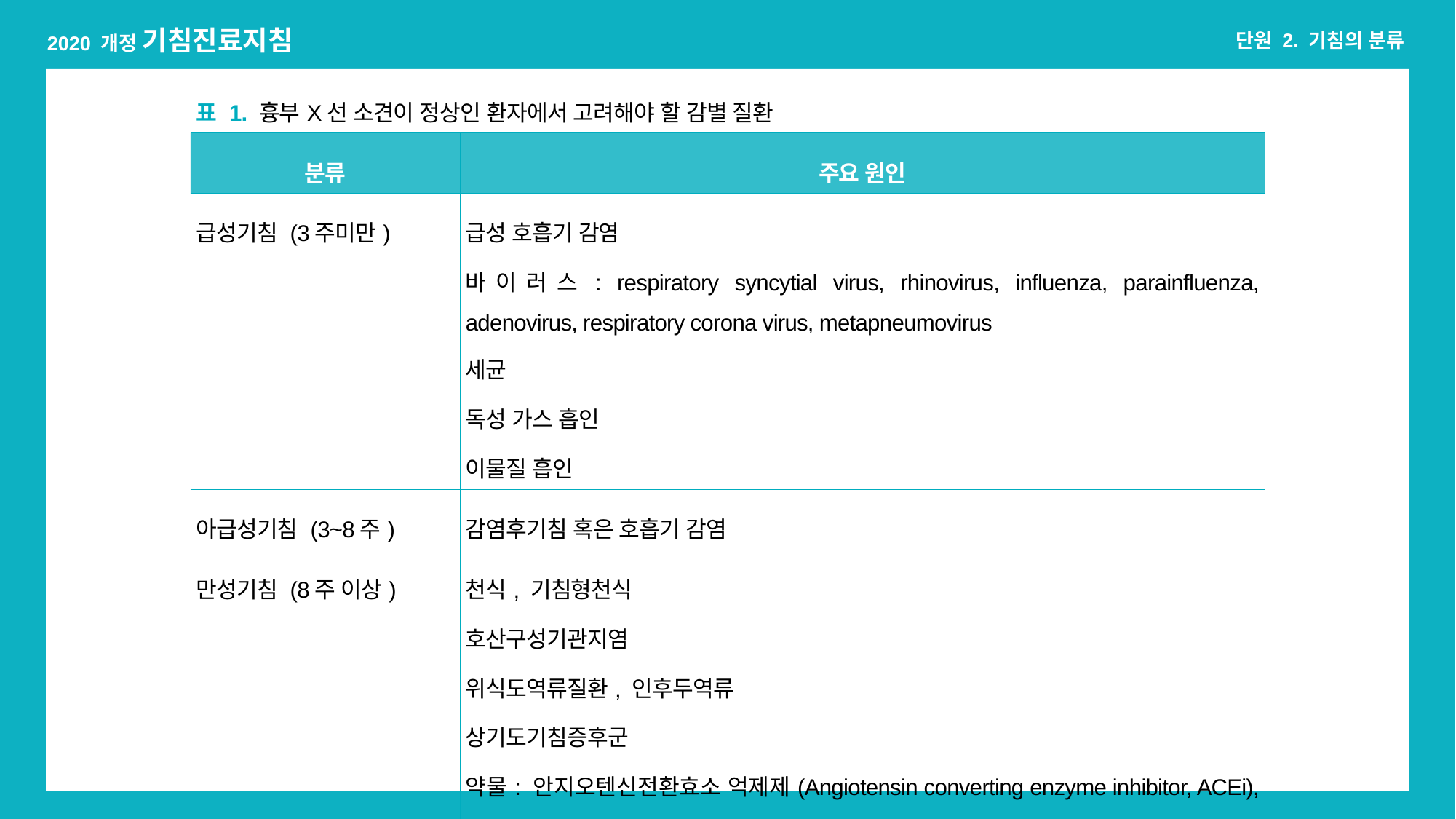

| 표 1. 흉부X선 소견이 정상인 환자에서 고려해야 할 감별 질환 |  |
| --- | --- |
| 분류 | 주요 원인 |
| 급성기침 (3주미만) | 급성 호흡기 감염 바이러스: respiratory syncytial virus, rhinovirus, influenza, parainfluenza, adenovirus, respiratory corona virus, metapneumovirus 세균 독성 가스 흡인 이물질 흡인 |
| 아급성기침 (3~8주) | 감염후기침 혹은 호흡기 감염 |
| 만성기침 (8주 이상) | 천식, 기침형천식 호산구성기관지염 위식도역류질환, 인후두역류 상기도기침증후군 약물: 안지오텐신전환효소 억제제(Angiotensin converting enzyme inhibitor, ACEi), DPP4 억제제(Dipeptidylpeptidase-4 inhibitor, DPP4i) 기타: 폐종양, 심부전, 만성폐쇄성폐질환(COPD) |